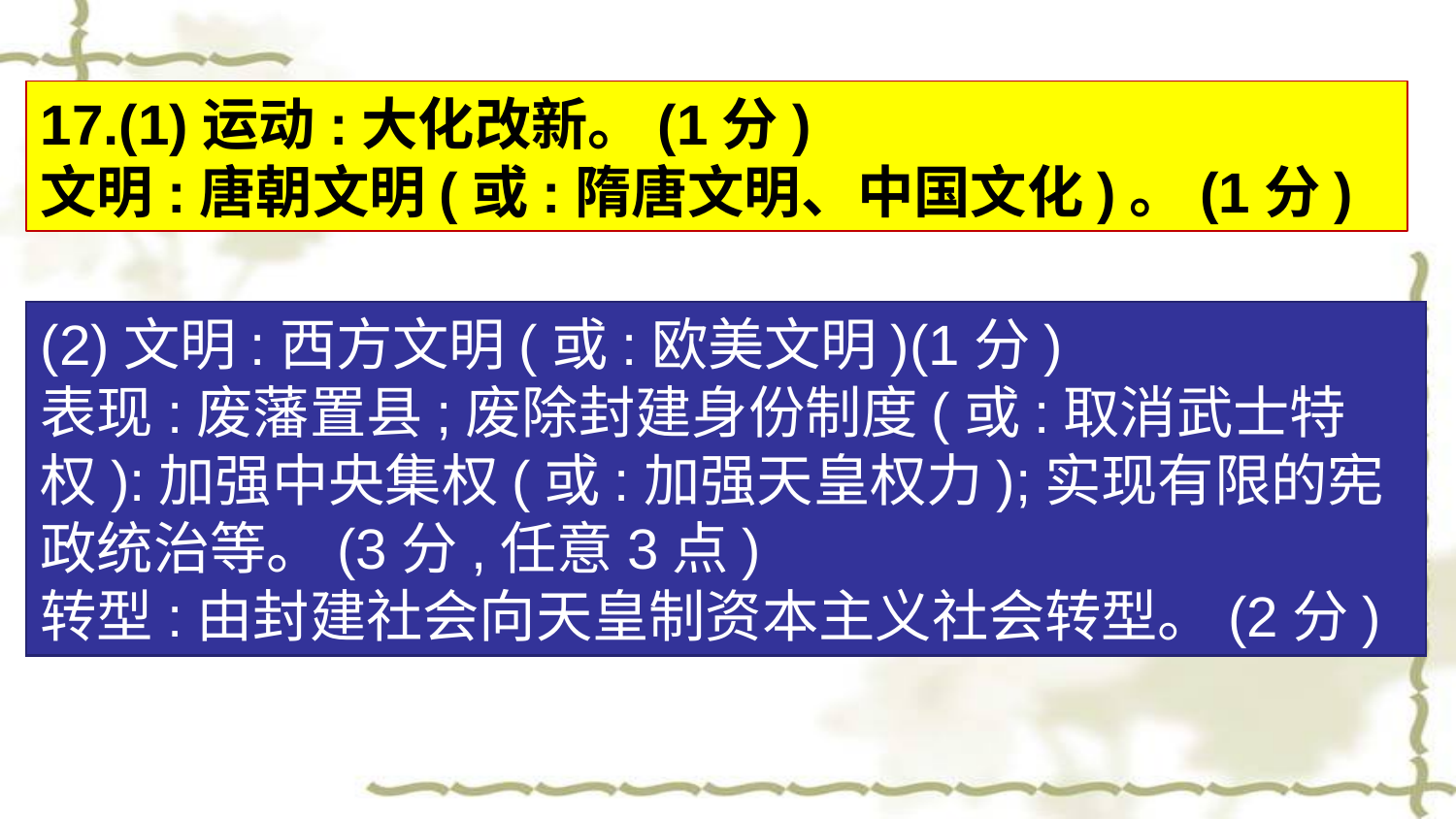

17.(1)运动:大化改新。(1分)
文明:唐朝文明(或:隋唐文明、中国文化)。(1分)
(2)文明:西方文明(或:欧美文明)(1分)
表现:废藩置县;废除封建身份制度(或:取消武士特权):加强中央集权(或:加强天皇权力);实现有限的宪政统治等。(3分,任意3点)
转型:由封建社会向天皇制资本主义社会转型。(2分)